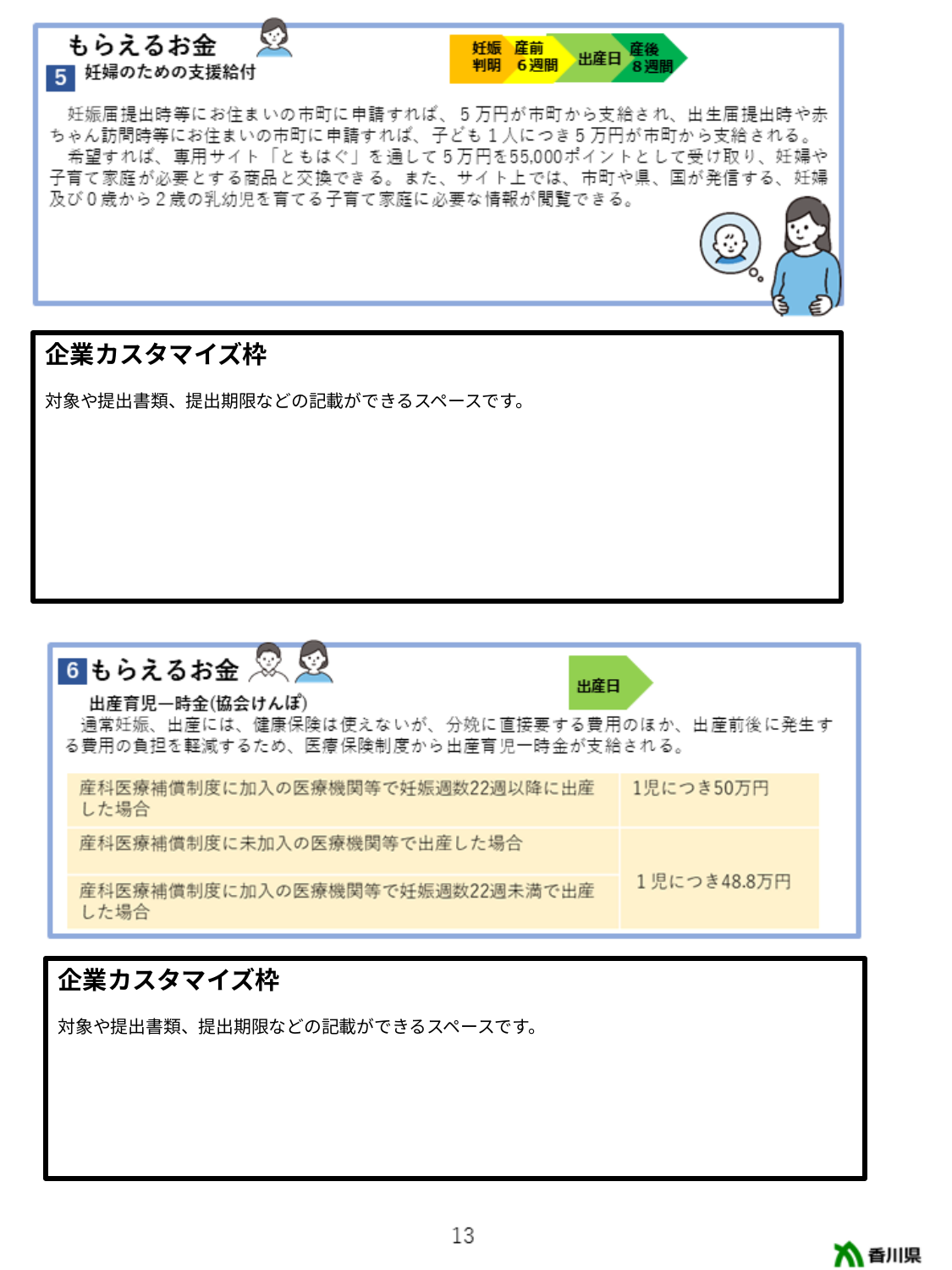

企業カスタマイズ枠

対象や提出書類、提出期限などの記載ができるスペースです。
企業カスタマイズ枠

対象や提出書類、提出期限などの記載ができるスペースです。